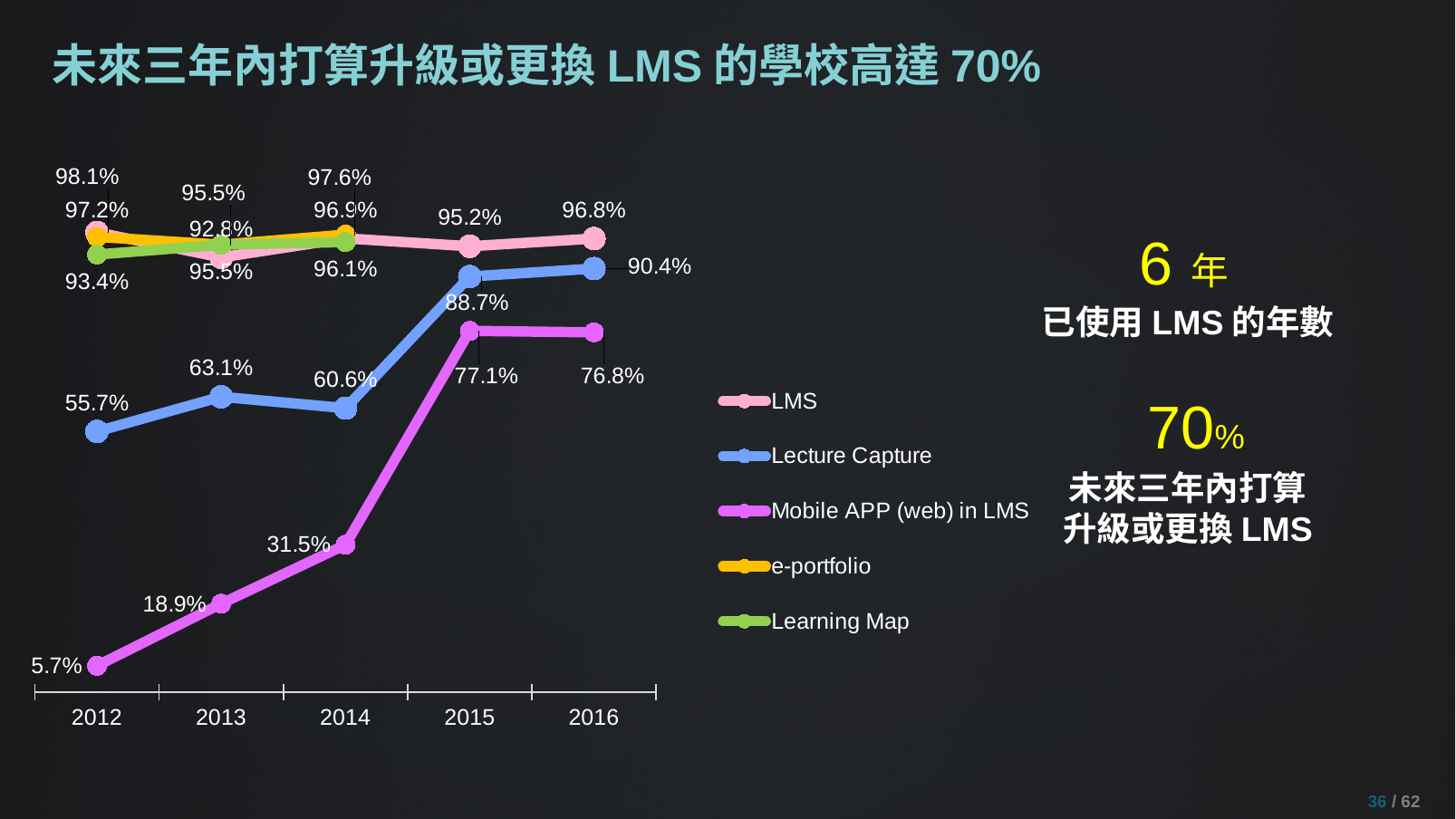

# 未來三年內打算升級或更換LMS的學校高達70%

### Chart

| Category | LMS | Lecture Capture | Mobile APP (web) in LMS | e-portfolio | Learning Map |
|---|---|---|---|---|---|
| 2012 | 0.981132075471698 | 0.556603773584906 | 0.0566037735849057 | 0.971698113207547 | 0.933962264150943 |
| 2013 | 0.927927927927928 | 0.630630630630631 | 0.189189189189189 | 0.954954954954955 | 0.954954954954955 |
| 2014 | 0.968503937007874 | 0.606299212598425 | 0.31496062992126 | 0.976377952755905 | 0.960629921259843 |
| 2015 | 0.951612903225807 | 0.887096774193549 | 0.771186440677966 | None | None |
| 2016 | 0.968 | 0.904 | 0.768 | None | None |
 6 年
已使用LMS的年數
 70%
未來三年內打算
升級或更換LMS